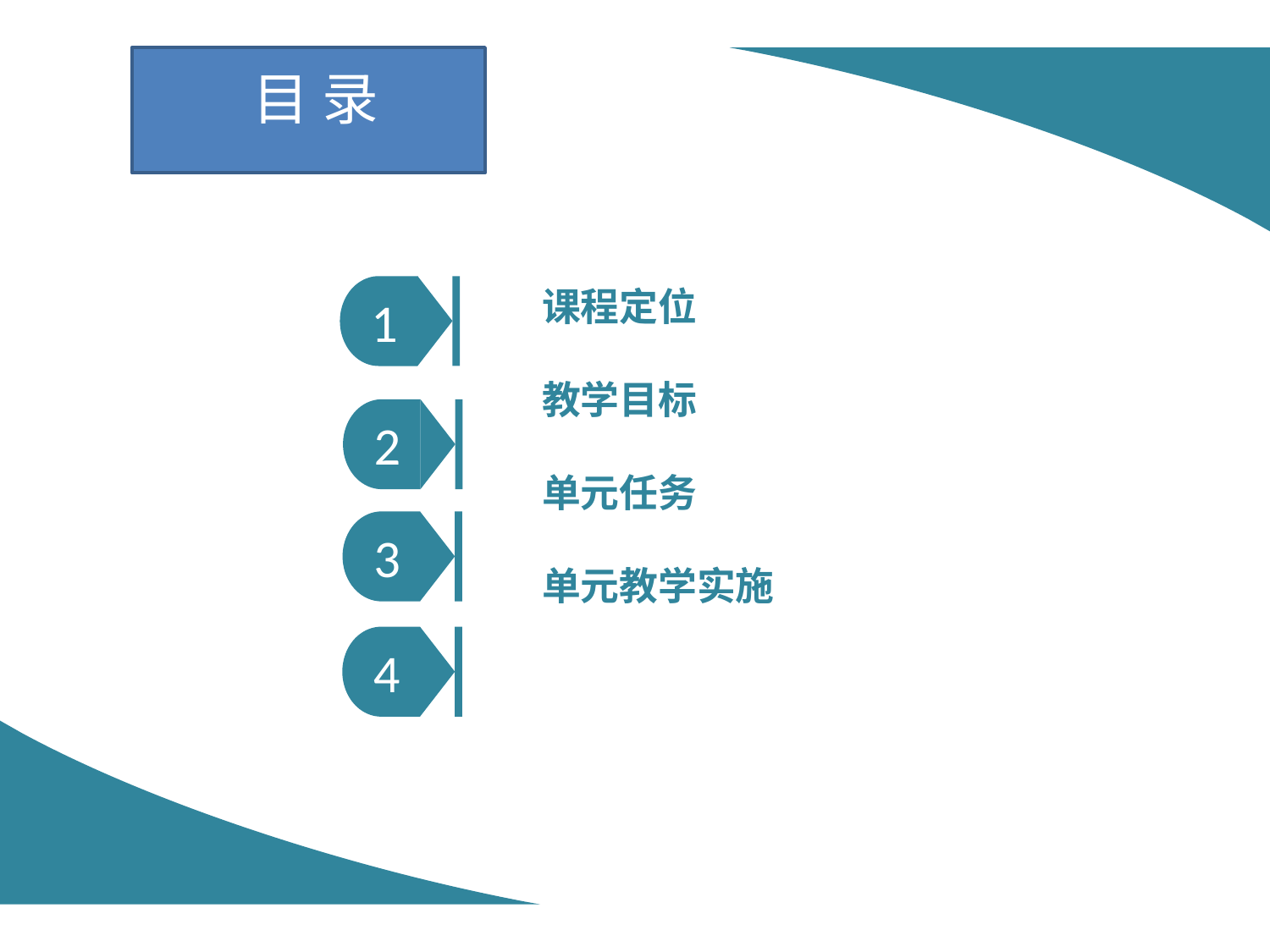

目 录
1

课程定位

教学目标

单元任务

单元教学实施
2

3

4